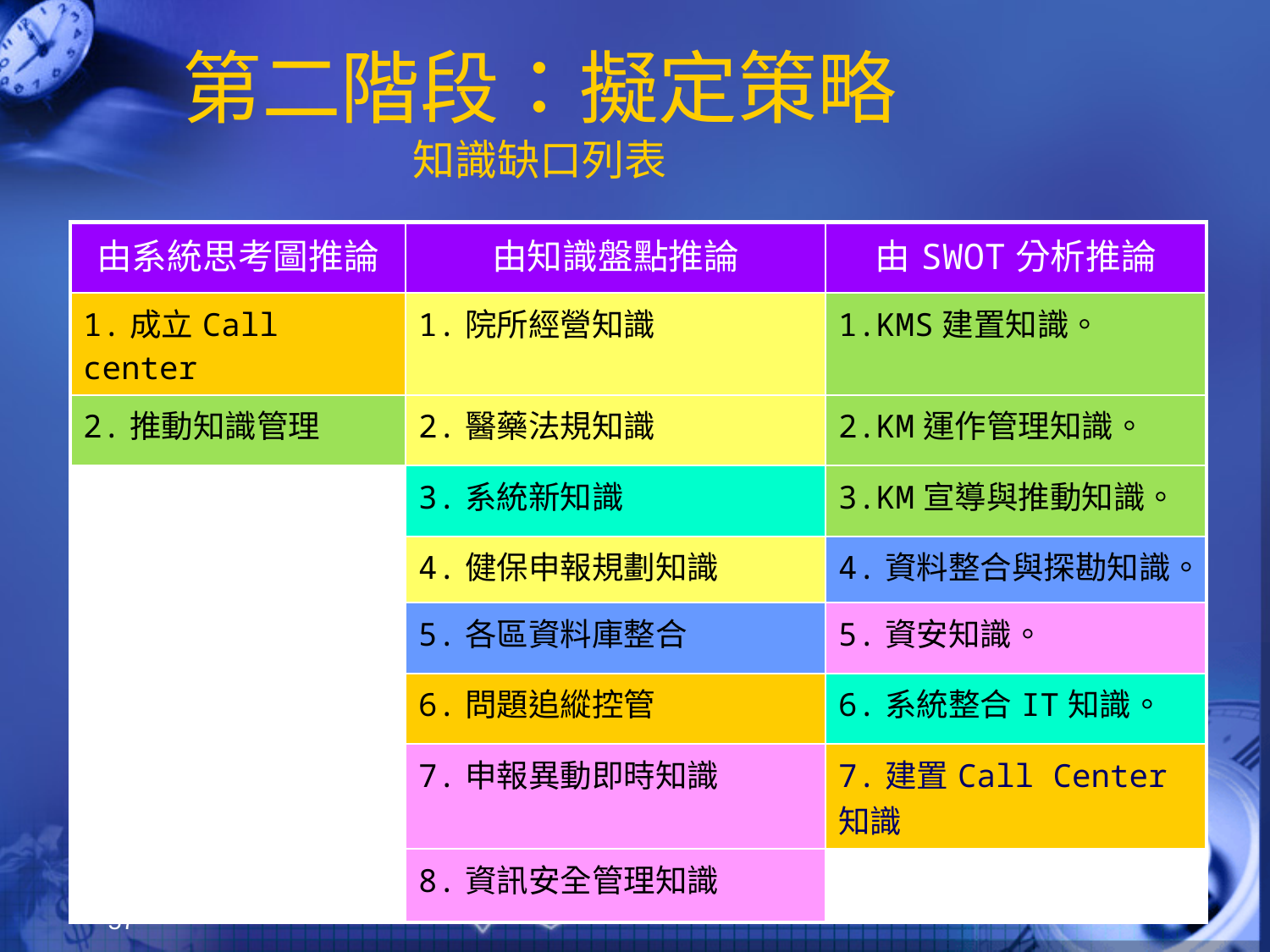

第二階段：擬定策略
知識缺口列表
| 由系統思考圖推論 | 由知識盤點推論 | 由SWOT分析推論 |
| --- | --- | --- |
| 1.成立Call center | 1.院所經營知識 | 1.KMS建置知識。 |
| 2.推動知識管理 | 2.醫藥法規知識 | 2.KM運作管理知識。 |
|  | 3.系統新知識 | 3.KM宣導與推動知識。 |
|  | 4.健保申報規劃知識 | 4.資料整合與探勘知識。 |
|  | 5.各區資料庫整合 | 5.資安知識。 |
|  | 6.問題追縱控管 | 6.系統整合IT知識。 |
|  | 7.申報異動即時知識 | 7.建置Call Center知識 |
|  | 8.資訊安全管理知識 |  |
57